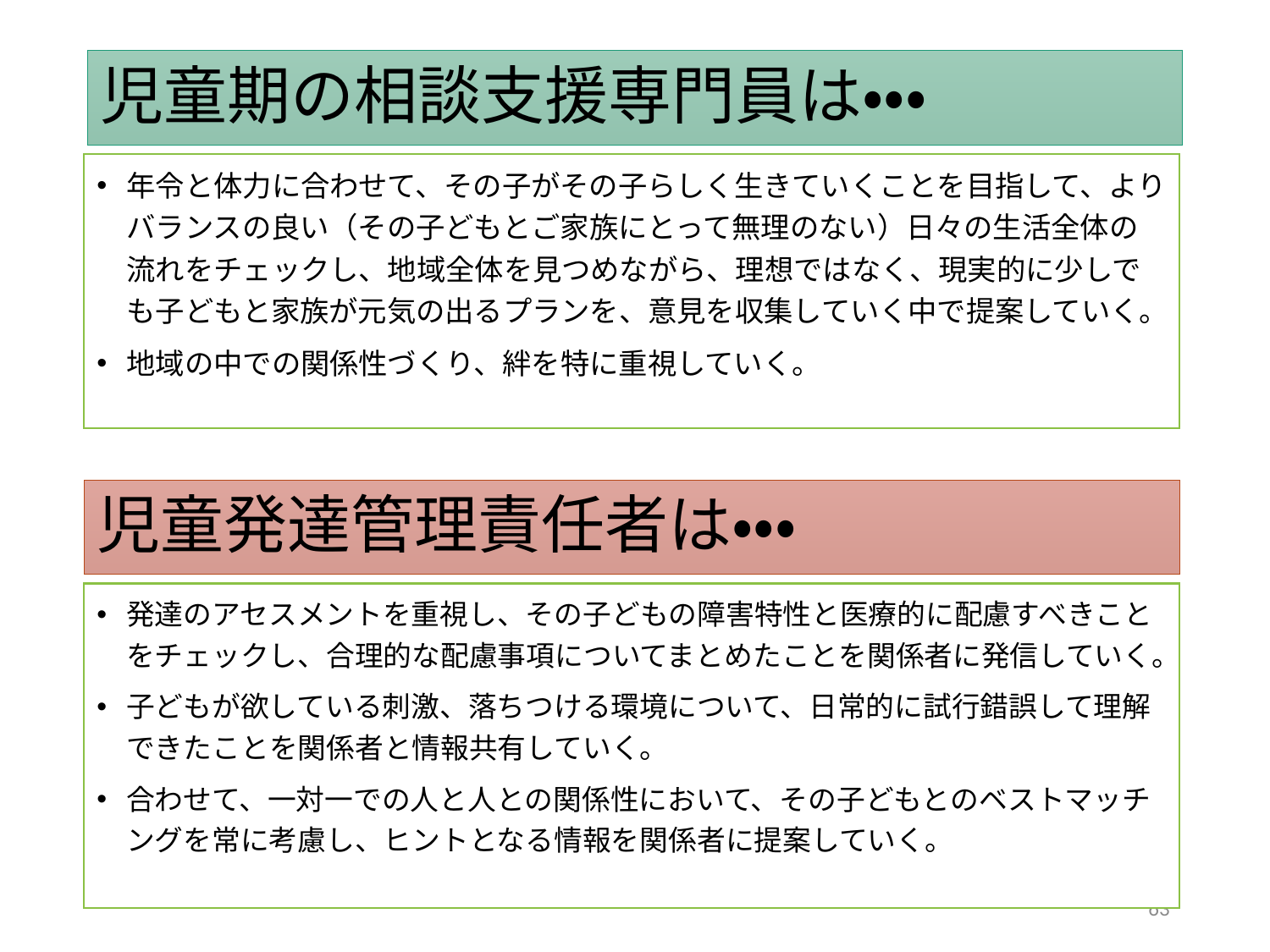

# 児童期の相談支援専門員は・・・
年令と体力に合わせて、その子がその子らしく生きていくことを目指して、よりバランスの良い（その子どもとご家族にとって無理のない）日々の生活全体の流れをチェックし、地域全体を見つめながら、理想ではなく、現実的に少しでも子どもと家族が元気の出るプランを、意見を収集していく中で提案していく。
地域の中での関係性づくり、絆を特に重視していく。
児童発達管理責任者は・・・
発達のアセスメントを重視し、その子どもの障害特性と医療的に配慮すべきことをチェックし、合理的な配慮事項についてまとめたことを関係者に発信していく。
子どもが欲している刺激、落ちつける環境について、日常的に試行錯誤して理解できたことを関係者と情報共有していく。
合わせて、一対一での人と人との関係性において、その子どもとのベストマッチングを常に考慮し、ヒントとなる情報を関係者に提案していく。
63